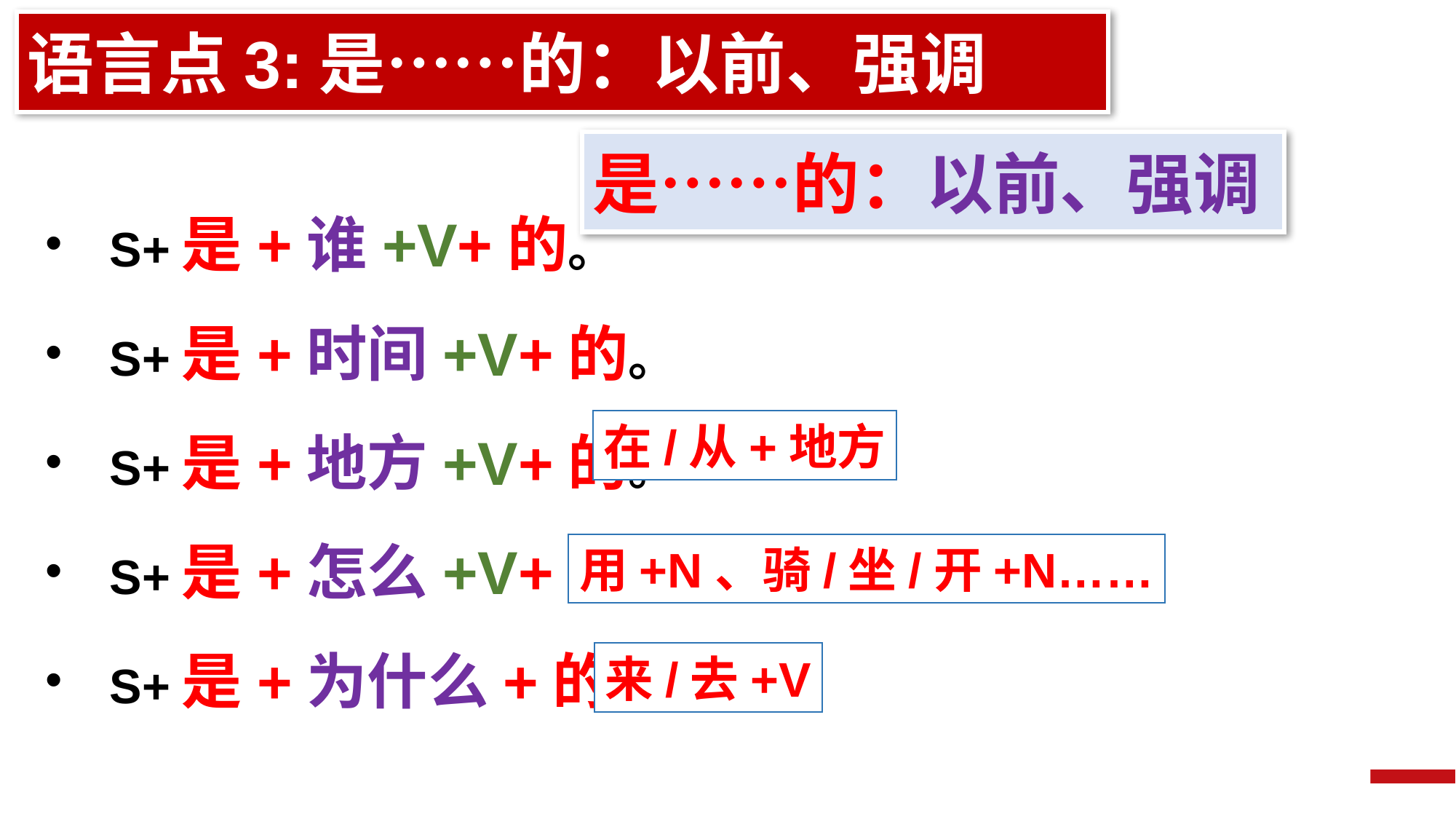

语言点3:是……的：以前、强调
是……的：以前、强调
S+是+谁+V+的。
S+是+时间+V+的。
S+是+地方+V+的。
S+是+怎么+V+的。
S+是+为什么+的。
在/从+地方
用+N、骑/坐/开+N……
来/去+V